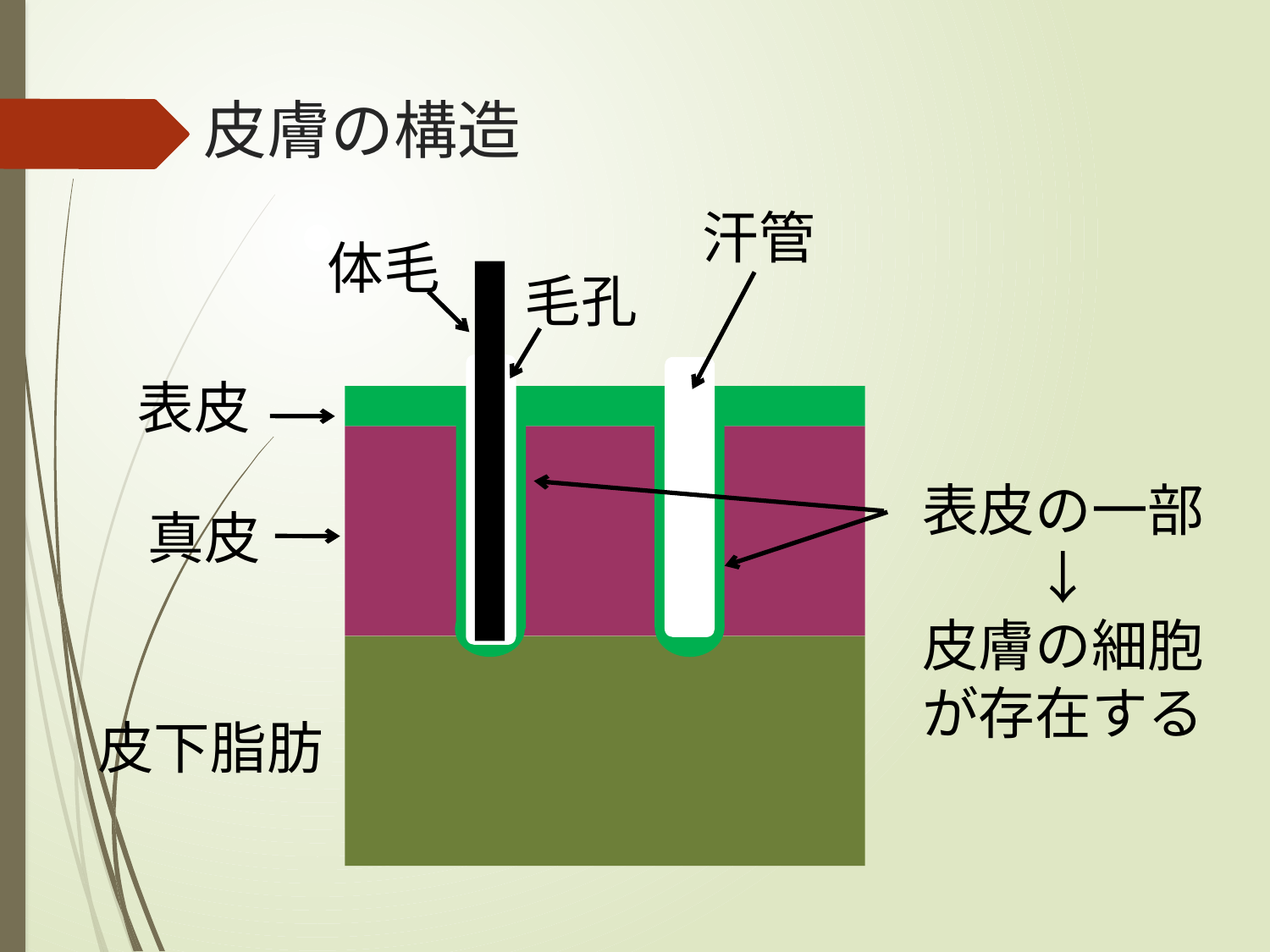

# 皮膚の構造
汗管
体毛
毛孔

表皮

表皮の一部
↓
皮膚の細胞が存在する
真皮

皮下脂肪